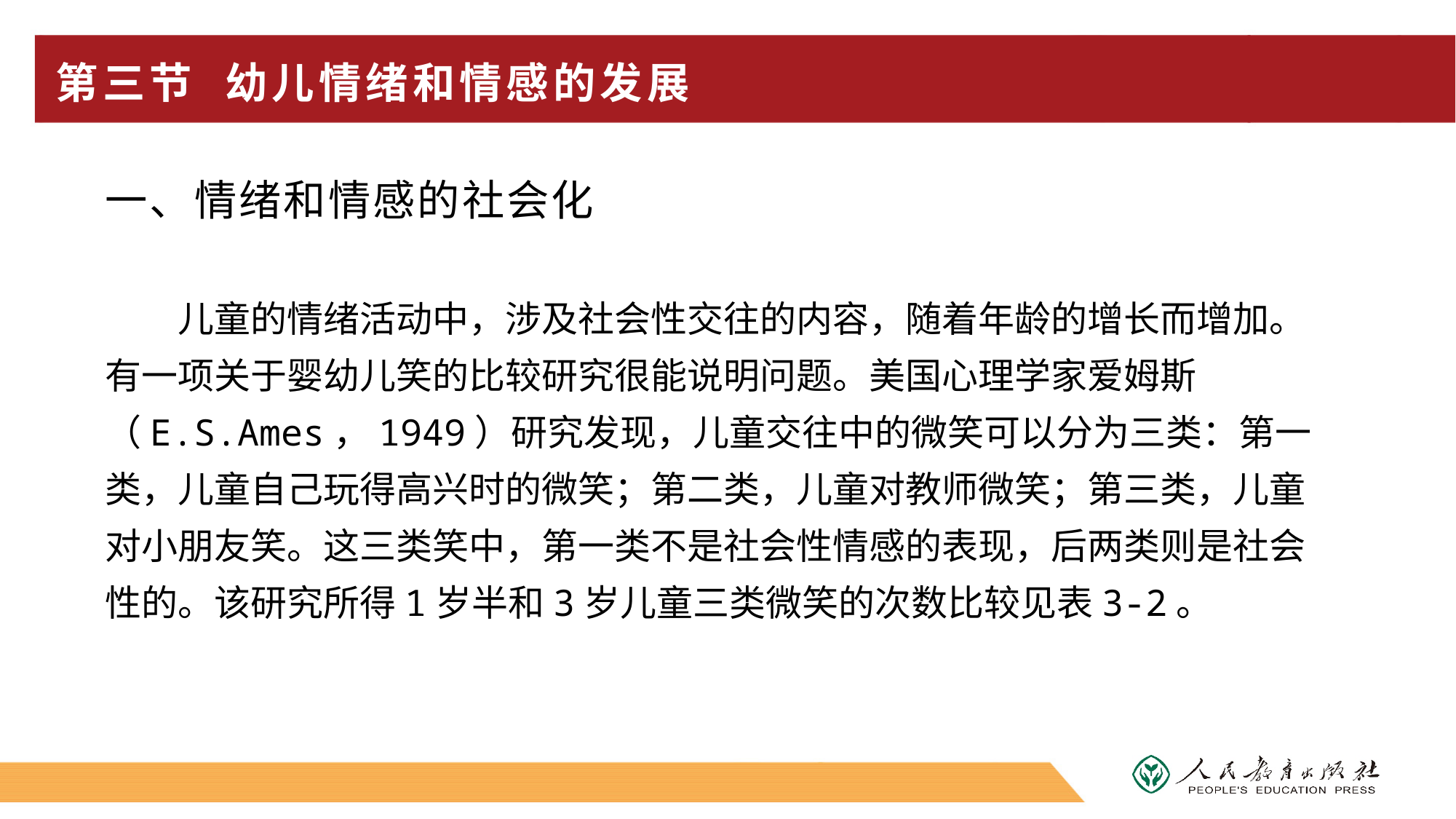

# 第三节  幼儿情绪和情感的发展
一、情绪和情感的社会化
儿童的情绪活动中，涉及社会性交往的内容，随着年龄的增长而增加。有一项关于婴幼儿笑的比较研究很能说明问题。美国心理学家爱姆斯（E.S.Ames，1949）研究发现，儿童交往中的微笑可以分为三类：第一类，儿童自己玩得高兴时的微笑；第二类，儿童对教师微笑；第三类，儿童对小朋友笑。这三类笑中，第一类不是社会性情感的表现，后两类则是社会性的。该研究所得1岁半和3岁儿童三类微笑的次数比较见表3-2。